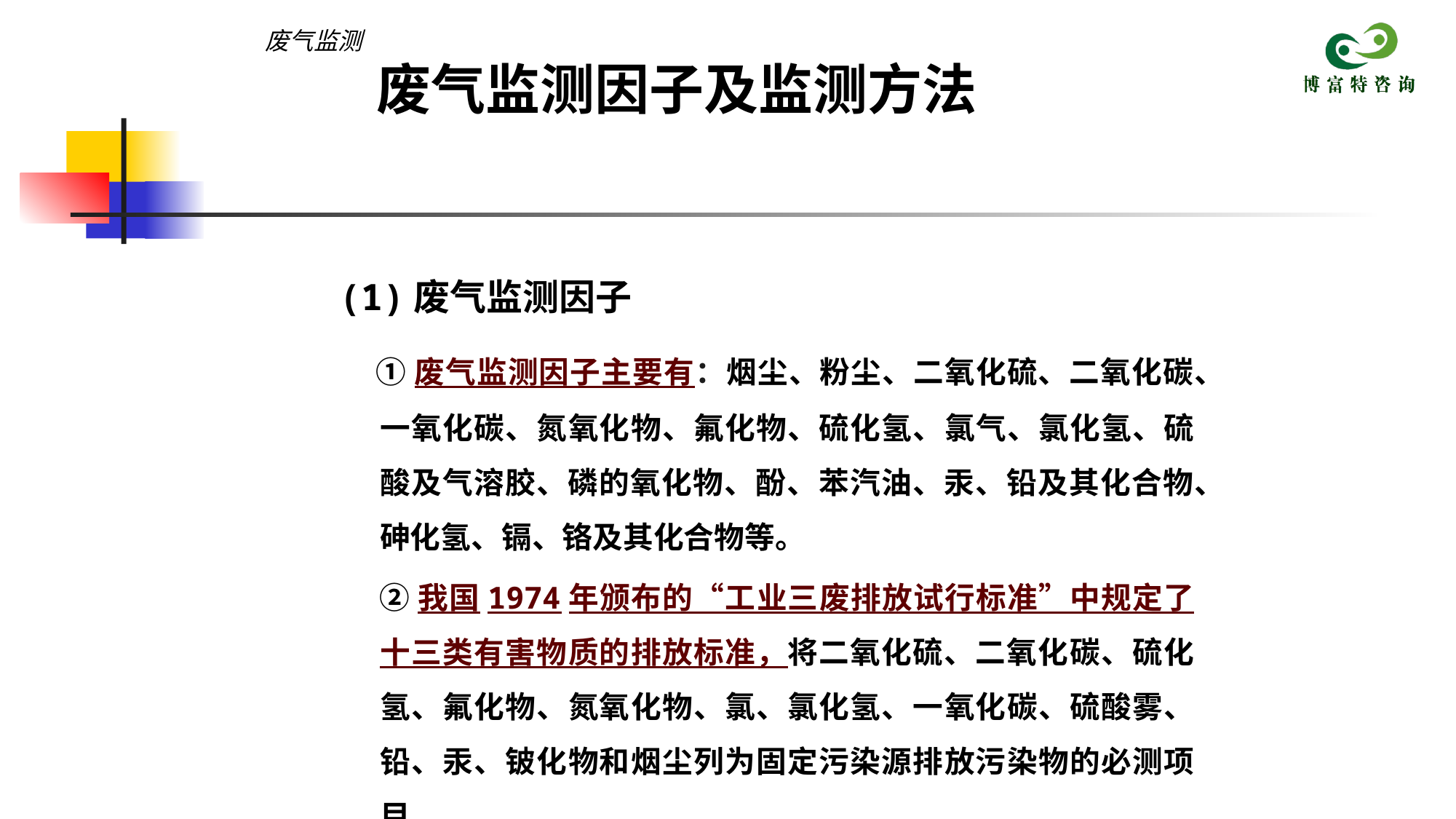

# 废气监测 废气监测因子及监测方法
(1)废气监测因子
    ①废气监测因子主要有：烟尘、粉尘、二氧化硫、二氧化碳、一氧化碳、氮氧化物、氟化物、硫化氢、氯气、氯化氢、硫酸及气溶胶、磷的氧化物、酚、苯汽油、汞、铅及其化合物、砷化氢、镉、铬及其化合物等。
     ②我国1974年颁布的“工业三废排放试行标准”中规定了十三类有害物质的排放标准，将二氧化硫、二氧化碳、硫化氢、氟化物、氮氧化物、氯、氯化氢、一氧化碳、硫酸雾、铅、汞、铍化物和烟尘列为固定污染源排放污染物的必测项目。